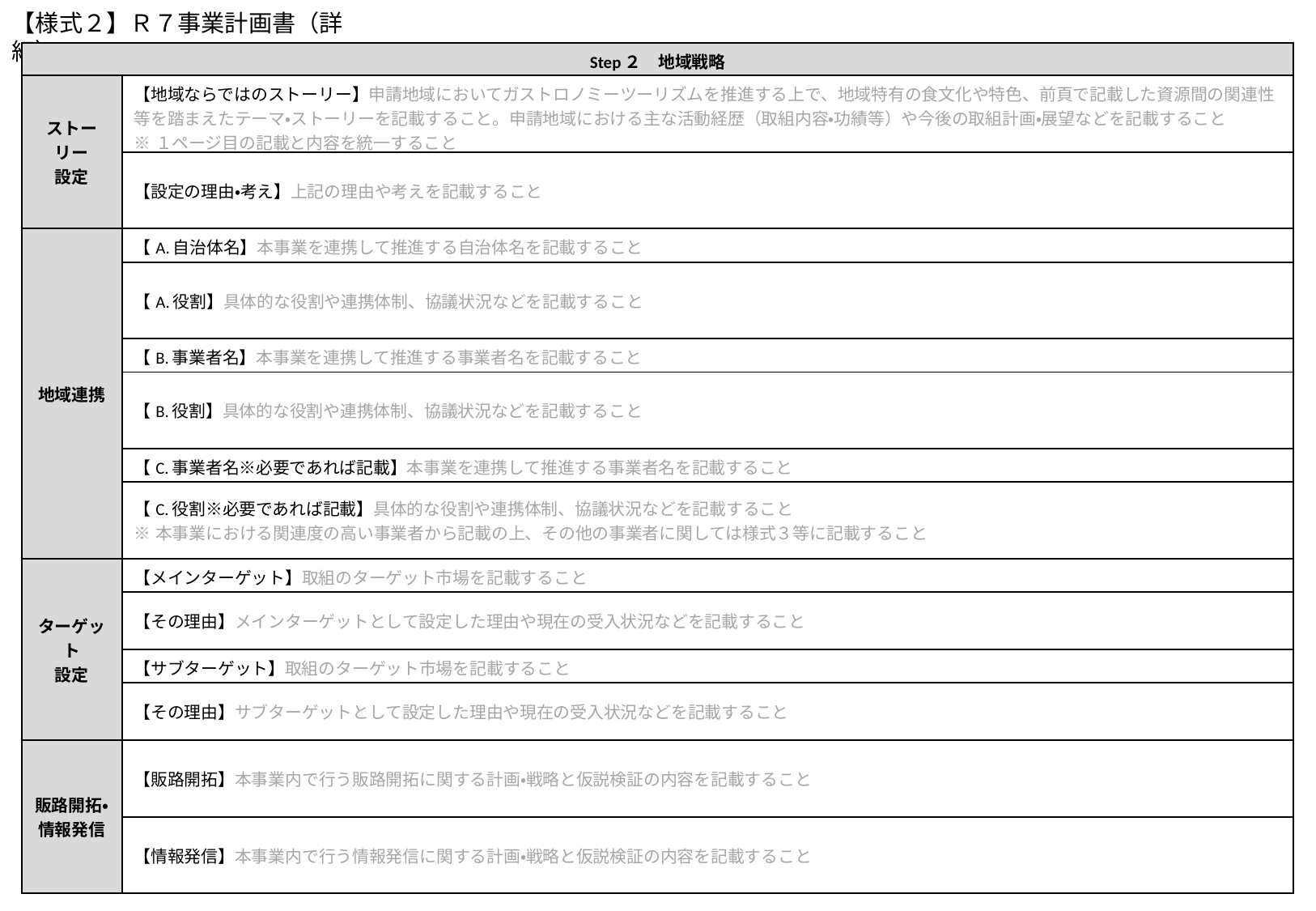

【様式２】Ｒ７事業計画書（詳細）
| Step２　地域戦略 |  |
| --- | --- |
| ストーリー 設定 | 【地域ならではのストーリー】申請地域においてガストロノミーツーリズムを推進する上で、地域特有の食文化や特色、前頁で記載した資源間の関連性等を踏まえたテーマ・ストーリーを記載すること。申請地域における主な活動経歴（取組内容・功績等）や今後の取組計画・展望などを記載すること ※１ページ目の記載と内容を統一すること |
|  | 【設定の理由・考え】上記の理由や考えを記載すること |
| 地域連携 | 【A.自治体名】本事業を連携して推進する自治体名を記載すること |
|  | 【A.役割】具体的な役割や連携体制、協議状況などを記載すること |
|  | 【B.事業者名】本事業を連携して推進する事業者名を記載すること |
|  | 【B.役割】具体的な役割や連携体制、協議状況などを記載すること |
|  | 【C.事業者名※必要であれば記載】本事業を連携して推進する事業者名を記載すること |
|  | 【C.役割※必要であれば記載】具体的な役割や連携体制、協議状況などを記載すること ※本事業における関連度の高い事業者から記載の上、その他の事業者に関しては様式３等に記載すること |
| ターゲット 設定 | 【メインターゲット】取組のターゲット市場を記載すること |
|  | 【その理由】メインターゲットとして設定した理由や現在の受入状況などを記載すること |
|  | 【サブターゲット】取組のターゲット市場を記載すること |
|  | 【その理由】サブターゲットとして設定した理由や現在の受入状況などを記載すること |
| 販路開拓・ 情報発信 | 【販路開拓】本事業内で行う販路開拓に関する計画・戦略と仮説検証の内容を記載すること |
|  | 【情報発信】本事業内で行う情報発信に関する計画・戦略と仮説検証の内容を記載すること |